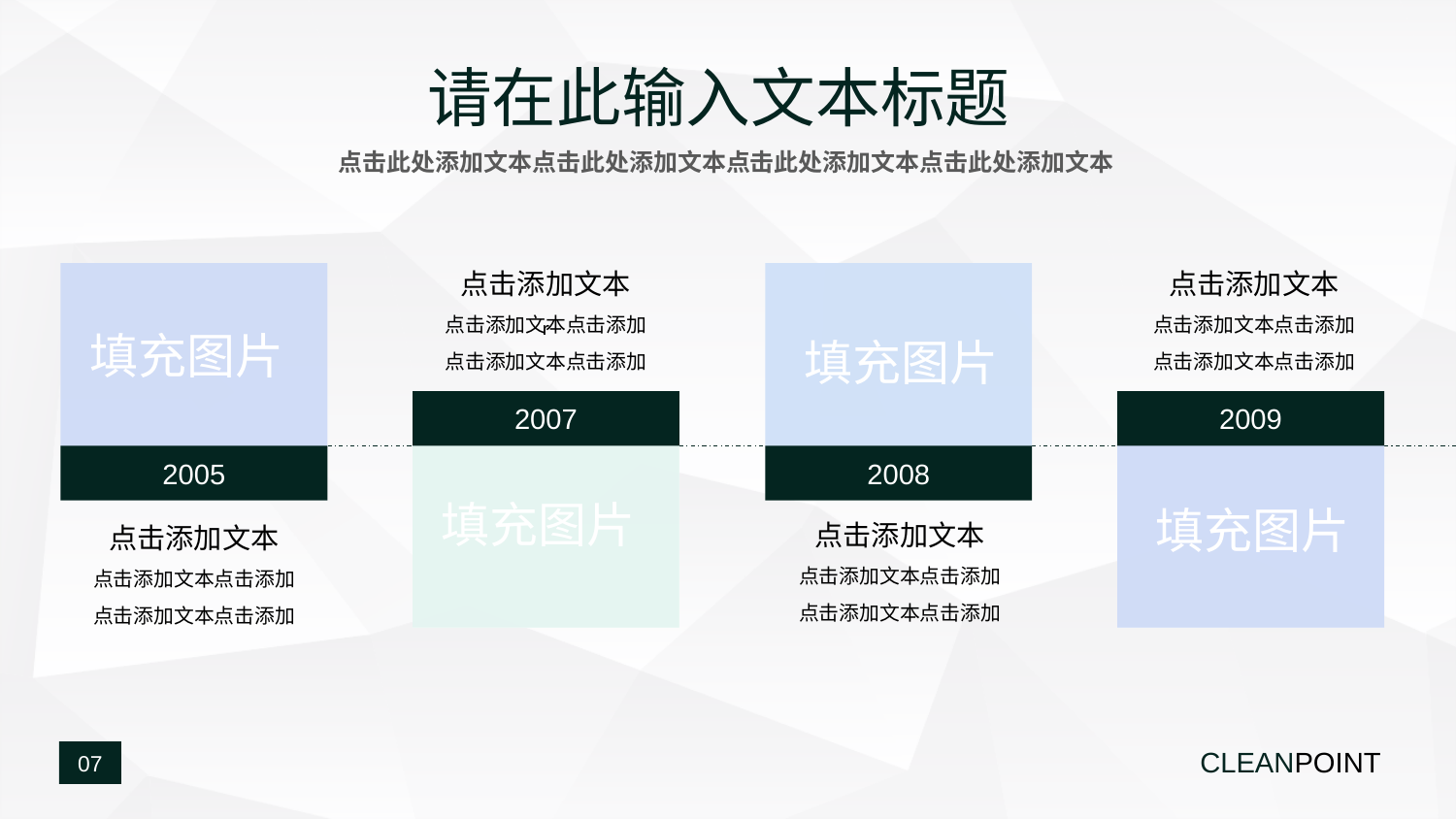

请在此输入文本标题
点击此处添加文本点击此处添加文本点击此处添加文本点击此处添加文本
点击添加文本
点击添加文本点击添加
点击添加文本点击添加

点击添加文本
点击添加文本点击添加
点击添加文本点击添加

2005
点击添加文本
点击添加文本点击添加
点击添加文本点击添加

2008
r
2007

2009

填充图片
填充图片
填充图片
点击添加文本
点击添加文本点击添加
点击添加文本点击添加

填充图片
CLEANPOINT
07